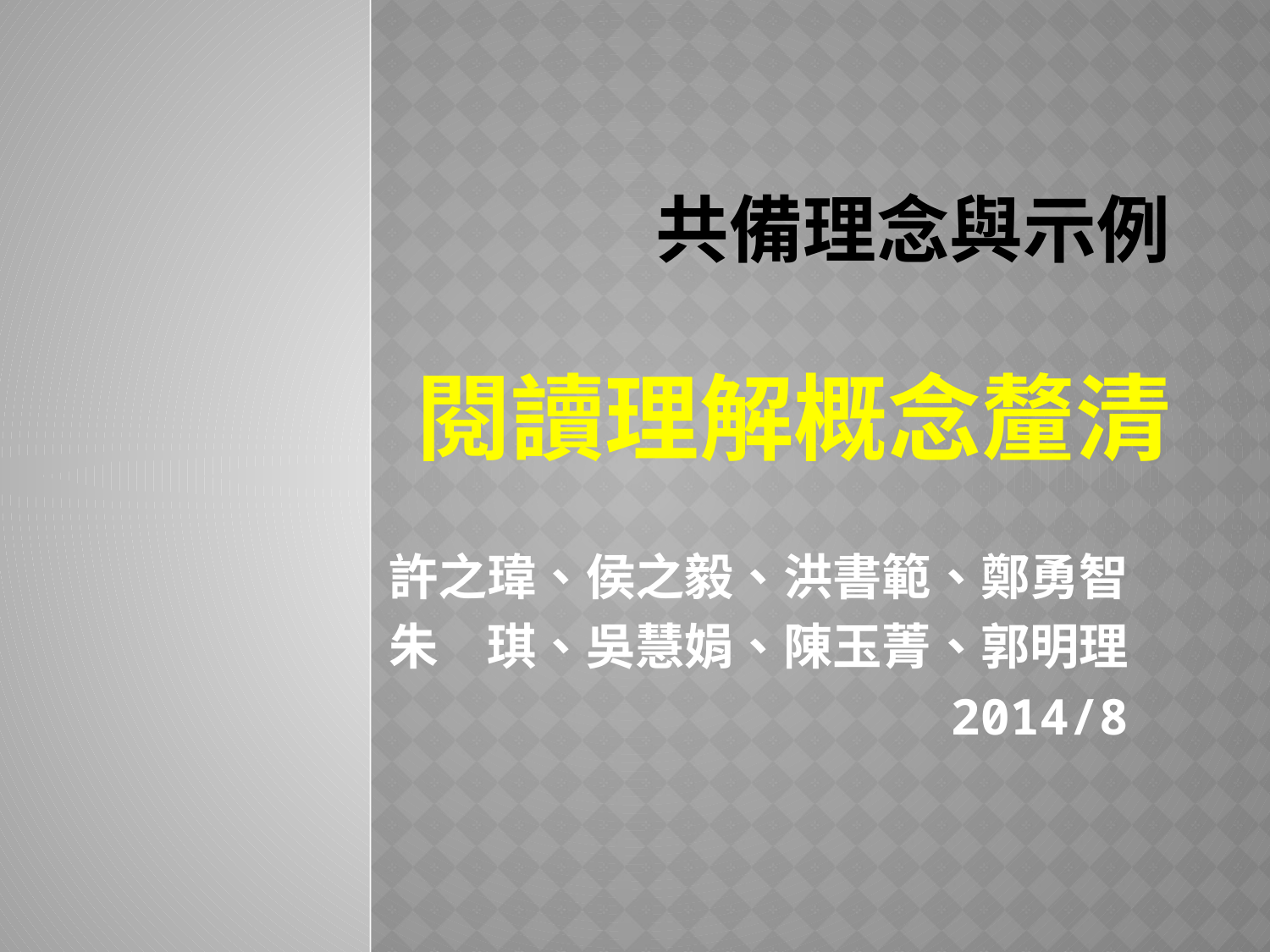

# 共備理念與示例 閱讀理解概念釐清
許之瑋、侯之毅、洪書範、鄭勇智
朱　琪、吳慧娟、陳玉菁、郭明理
2014/8